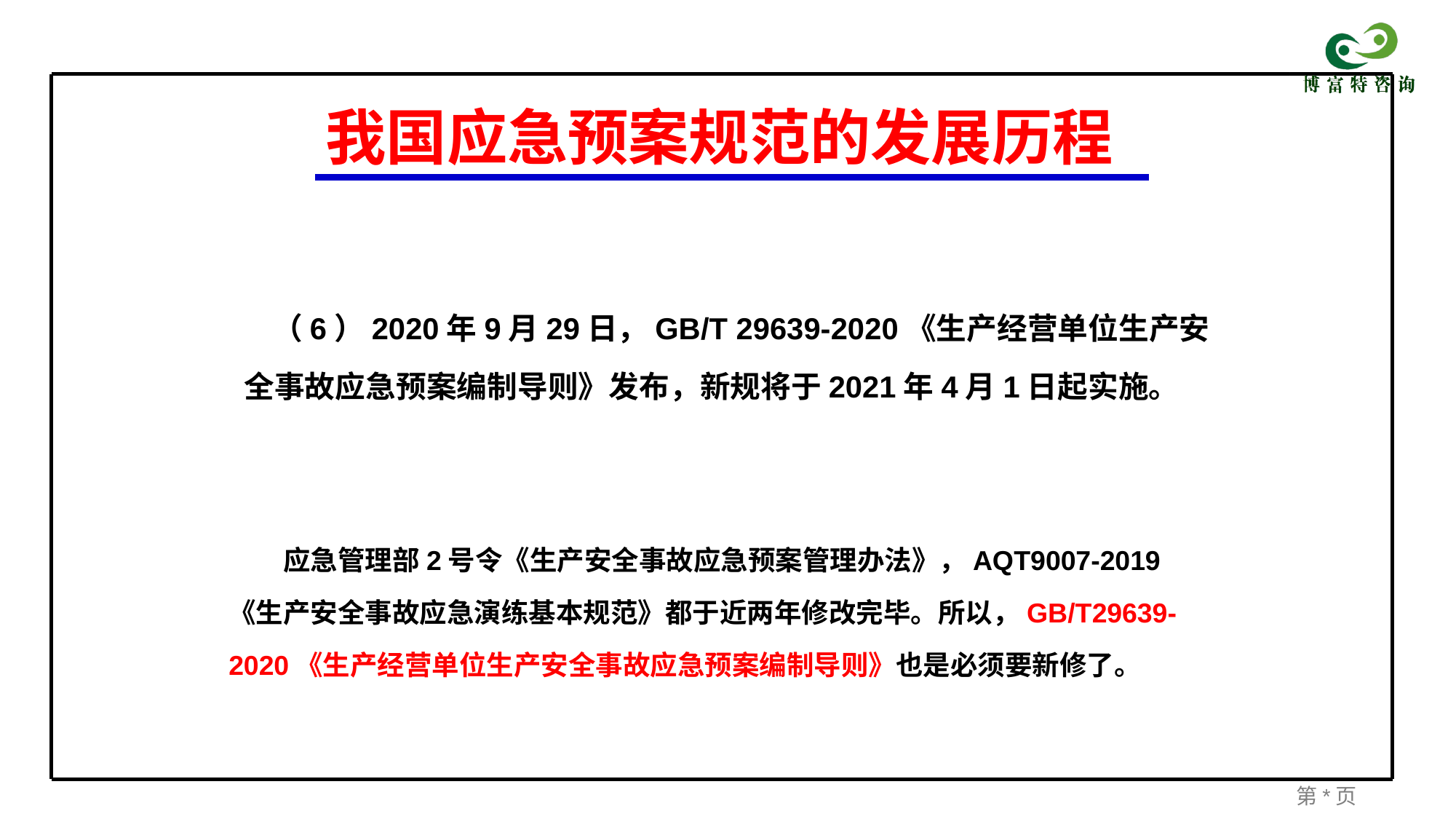

我国应急预案规范的发展历程
   （6）2020年9月29日，GB/T 29639-2020《生产经营单位生产安全事故应急预案编制导则》发布，新规将于2021年4月1日起实施。
应急管理部2号令《生产安全事故应急预案管理办法》，AQT9007-2019《生产安全事故应急演练基本规范》都于近两年修改完毕。所以，GB/T29639-2020《生产经营单位生产安全事故应急预案编制导则》也是必须要新修了。